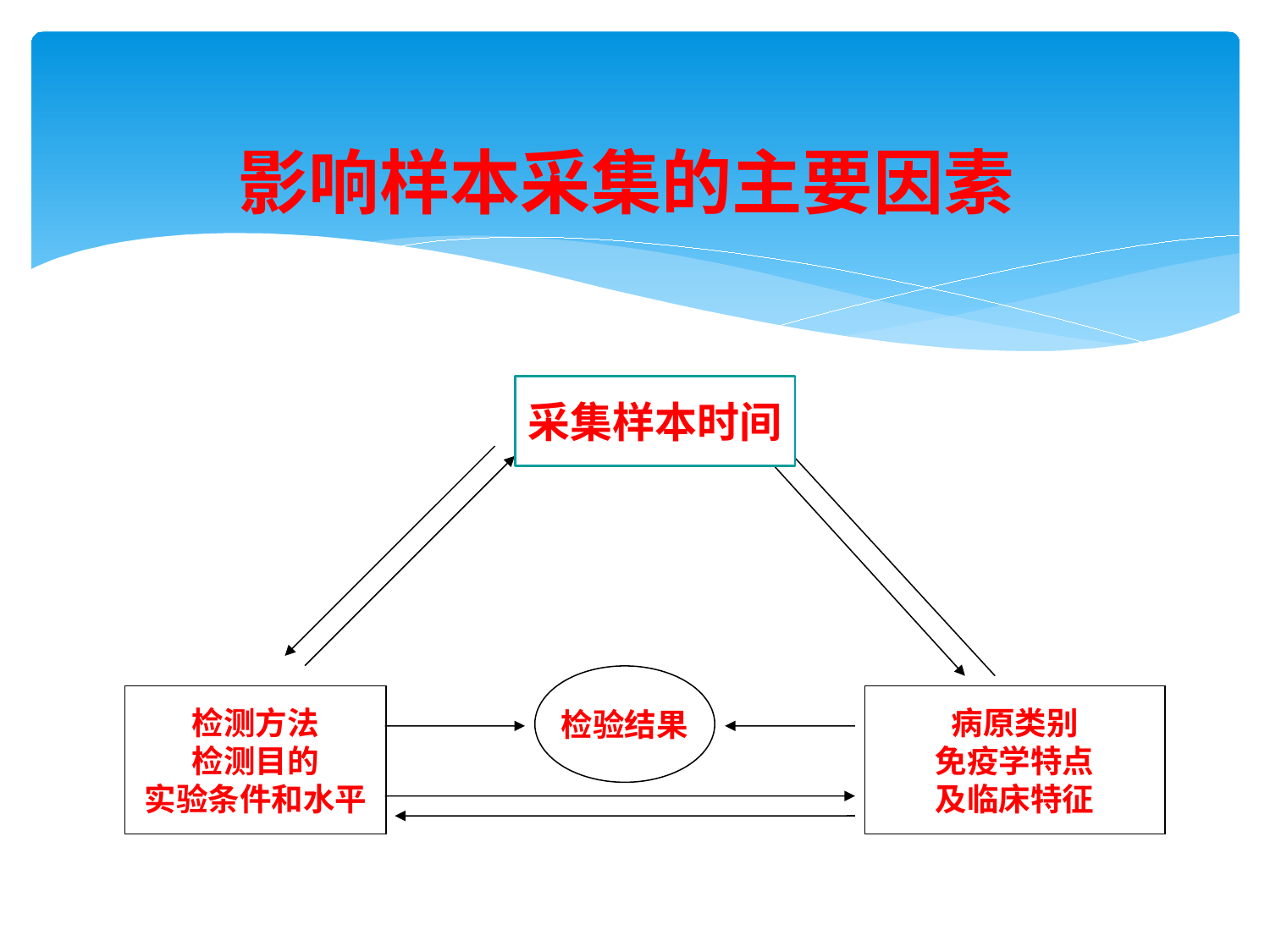

# 影响样本采集的主要因素
采集样本时间

检验结果
检测方法
检测目的
实验条件和水平
病原类别
免疫学特点
及临床特征